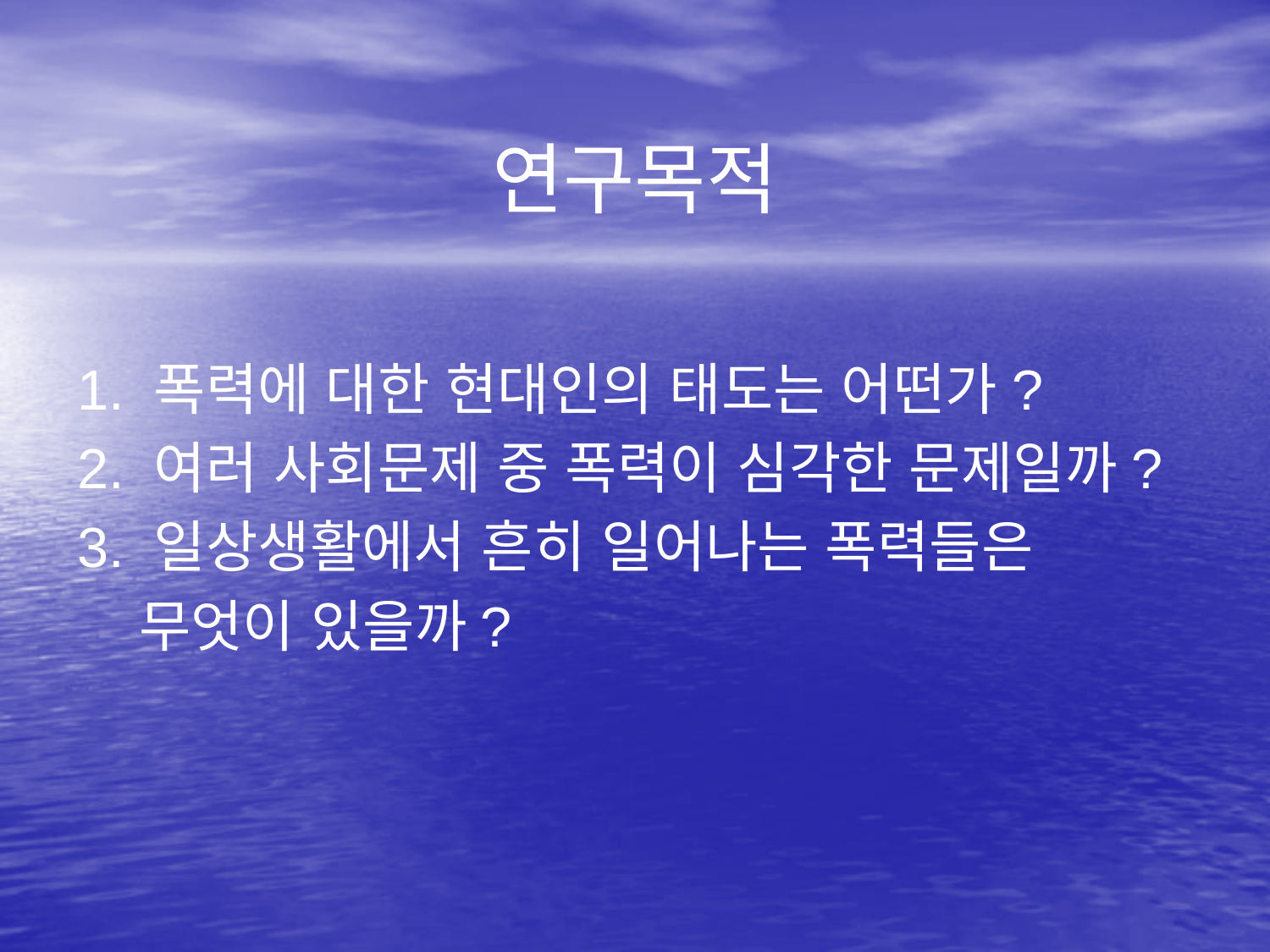

연구목적
 1. 폭력에 대한 현대인의 태도는 어떤가?
 2. 여러 사회문제 중 폭력이 심각한 문제일까?
 3. 일상생활에서 흔히 일어나는 폭력들은
    무엇이 있을까?